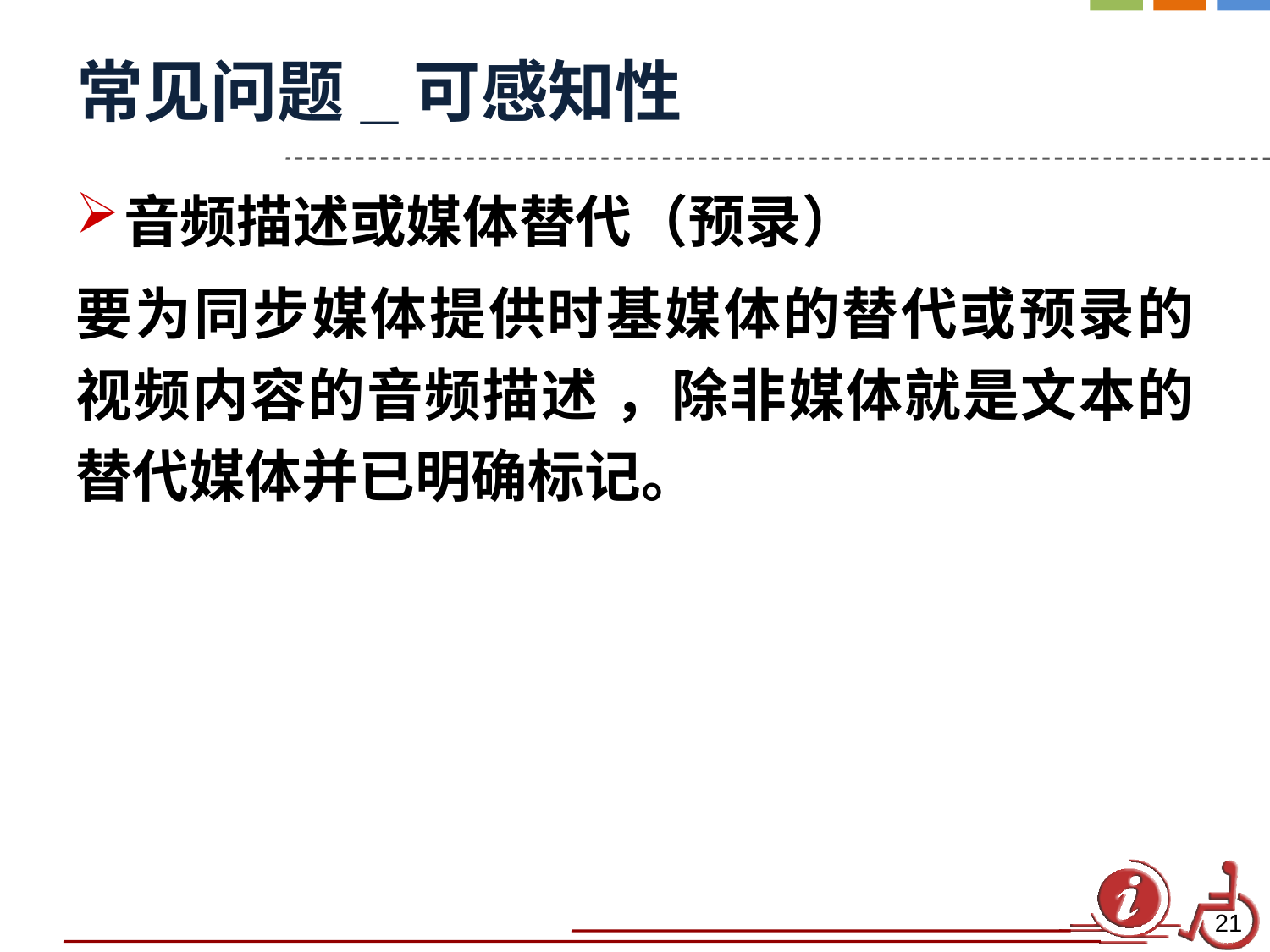

# 常见问题_可感知性
音频描述或媒体替代（预录）
要为同步媒体提供时基媒体的替代或预录的视频内容的音频描述 ，除非媒体就是文本的替代媒体并已明确标记。
21